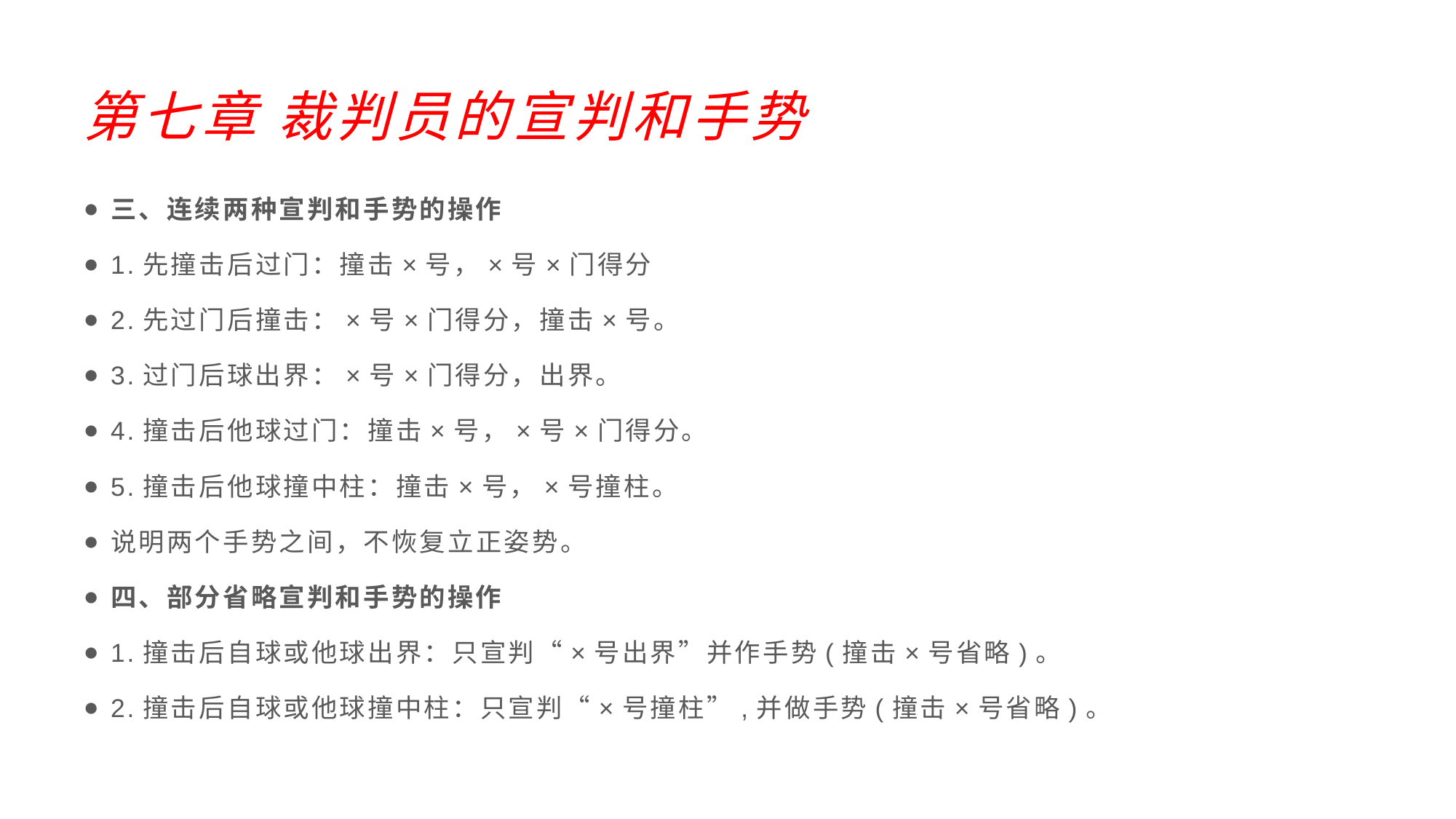

# 第七章 裁判员的宣判和手势
三、连续两种宣判和手势的操作
1.先撞击后过门：撞击×号，×号×门得分
2.先过门后撞击：×号×门得分，撞击×号。
3.过门后球出界：×号×门得分，出界。
4.撞击后他球过门：撞击×号，×号×门得分。
5.撞击后他球撞中柱：撞击×号，×号撞柱。
说明两个手势之间，不恢复立正姿势。
四、部分省略宣判和手势的操作
1.撞击后自球或他球出界：只宣判“×号出界”并作手势(撞击×号省略)。
2.撞击后自球或他球撞中柱：只宣判“×号撞柱”,并做手势(撞击×号省略)。